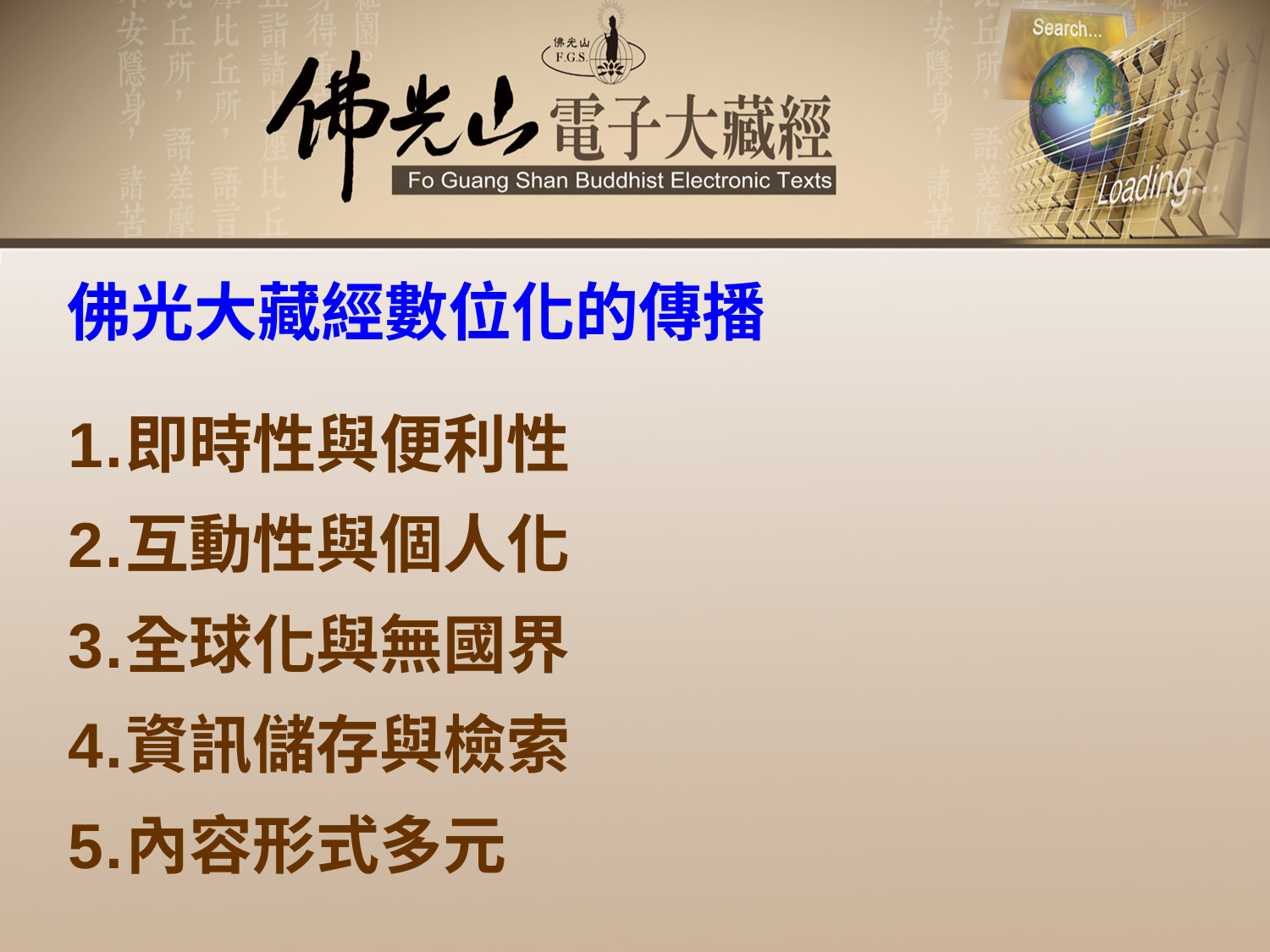

佛光大藏經數位化的傳播
即時性與便利性
互動性與個人化
全球化與無國界
資訊儲存與檢索
內容形式多元